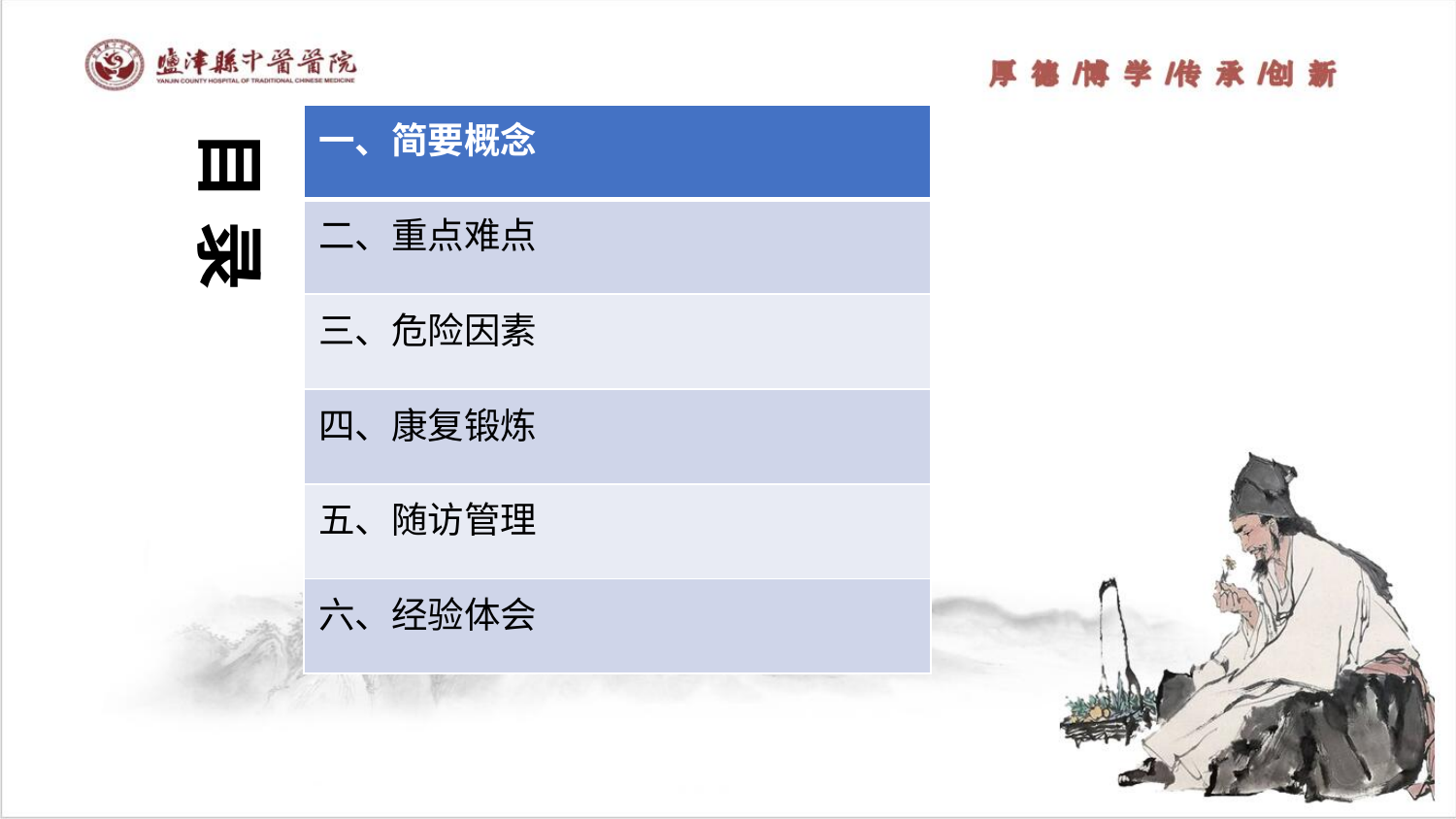

目    录
| 一、简要概念 |
| --- |
| 二、重点难点 |
| 三、危险因素 |
| 四、康复锻炼 |
| 五、随访管理 |
| 六、经验体会 |